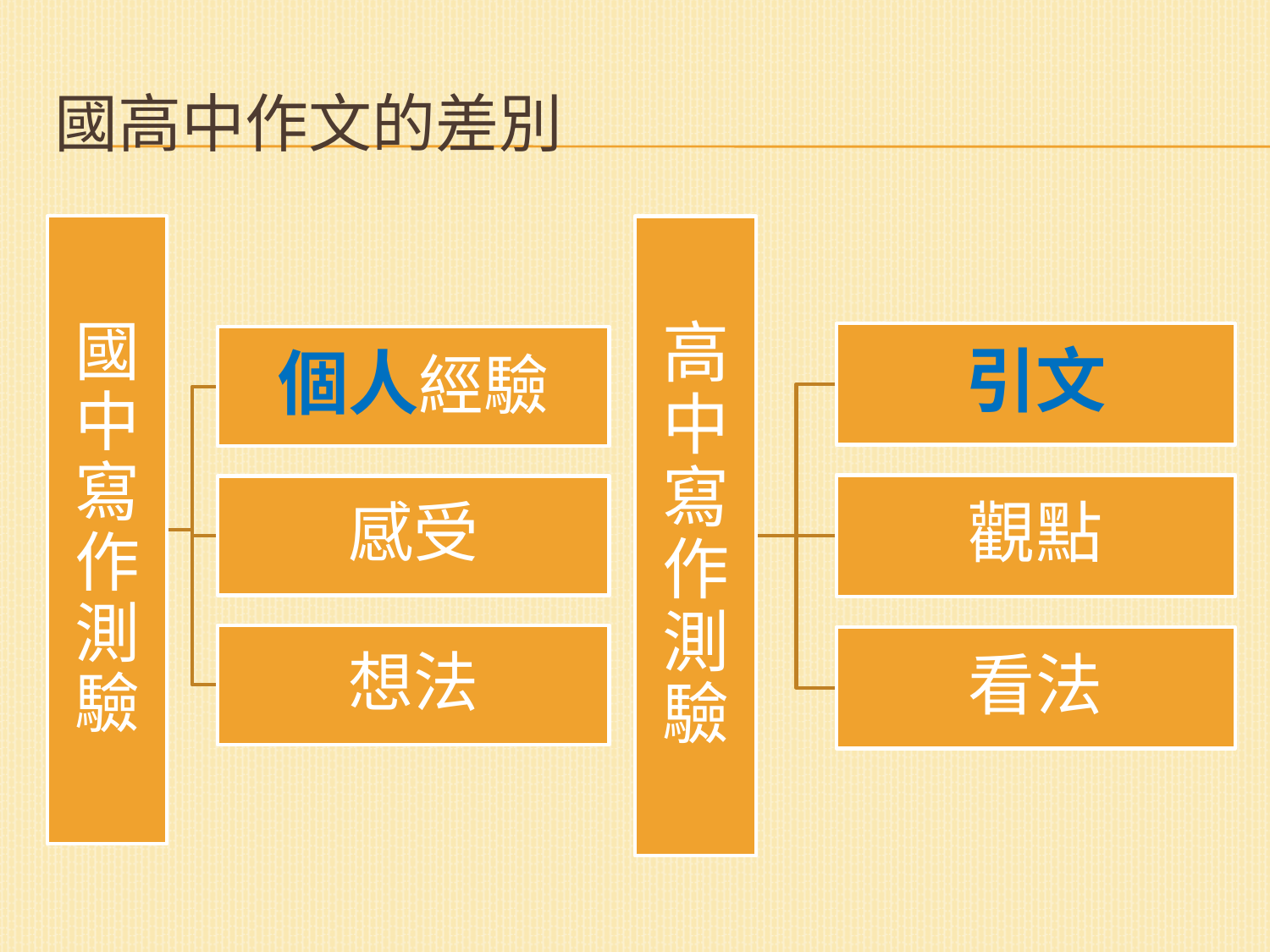

# 國高中作文的差別

國中寫作測驗
個人經驗
感受
想法

高中寫作測驗
引文
觀點
看法